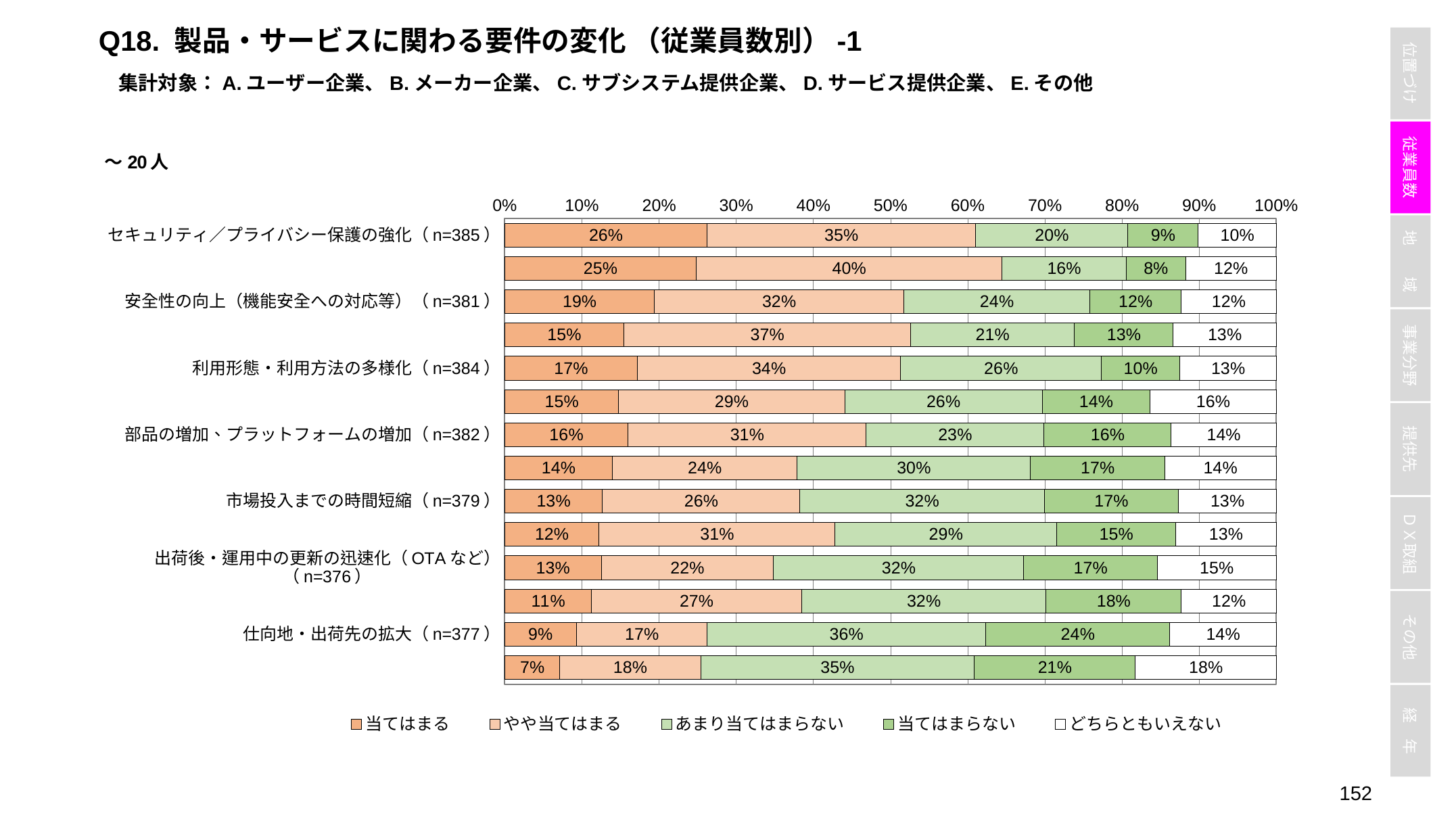

Q18. 製品・サービスに関わる要件の変化 （従業員数別）-1
集計対象：A.ユーザー企業、B.メーカー企業、C.サブシステム提供企業、D.サービス提供企業、E.その他

### Chart

| Category | 当てはまる | やや当てはまる | あまり当てはまらない | 当てはまらない | どちらともいえない |
|---|---|---|---|---|---|
| セキュリティ／プライバシー保護の強化（n=385） | 0.2623376623376623 | 0.34805194805194806 | 0.1974025974025974 | 0.09090909090909091 | 0.1012987012987013 |
| 適用技術の複雑化・高度化（n=391） | 0.24808184143222506 | 0.39641943734015345 | 0.16112531969309463 | 0.07672634271099744 | 0.11764705882352941 |
| 安全性の向上（機能安全への対応等）（n=381） | 0.1942257217847769 | 0.3228346456692913 | 0.24146981627296588 | 0.11811023622047244 | 0.12335958005249344 |
| 高速性／低遅延性の強化（n=382） | 0.1544502617801047 | 0.3717277486910995 | 0.21204188481675393 | 0.12827225130890052 | 0.13350785340314136 |
| 利用形態・利用方法の多様化（n=384） | 0.171875 | 0.3411458333333333 | 0.2604166666666667 | 0.1015625 | 0.125 |
| つながる対象の増加（n=379） | 0.14775725593667546 | 0.2928759894459103 | 0.2559366754617414 | 0.13984168865435356 | 0.16358839050131926 |
| 部品の増加、プラットフォームの増加（n=382） | 0.15968586387434555 | 0.3089005235602094 | 0.23036649214659685 | 0.1649214659685864 | 0.13612565445026178 |
| 運用時データの収集・活用拡大（n=380） | 0.1394736842105263 | 0.2394736842105263 | 0.3026315789473684 | 0.1736842105263158 | 0.14473684210526316 |
| 市場投入までの時間短縮（n=379） | 0.1266490765171504 | 0.2559366754617414 | 0.316622691292876 | 0.1741424802110818 | 0.1266490765171504 |
| 対応すべき規格等の増加（n=376） | 0.12234042553191489 | 0.3058510638297872 | 0.2872340425531915 | 0.15425531914893617 | 0.13031914893617022 |
| 出荷後・運用中の更新の迅速化（OTAなど）（n=376） | 0.125 | 0.22340425531914893 | 0.324468085106383 | 0.17287234042553193 | 0.15425531914893617 |
| 開発・製造データの企業間共有への対応・強化（n=382） | 0.112565445026178 | 0.27225130890052357 | 0.31675392670157065 | 0.17539267015706805 | 0.12303664921465969 |
| 仕向地・出荷先の拡大（n=377） | 0.09283819628647215 | 0.16976127320954906 | 0.36074270557029176 | 0.23872679045092837 | 0.13793103448275862 |
| システムオブシステムズへの対応・強化（n=378） | 0.07142857142857142 | 0.18253968253968253 | 0.3544973544973545 | 0.20899470899470898 | 0.18253968253968253 |
152